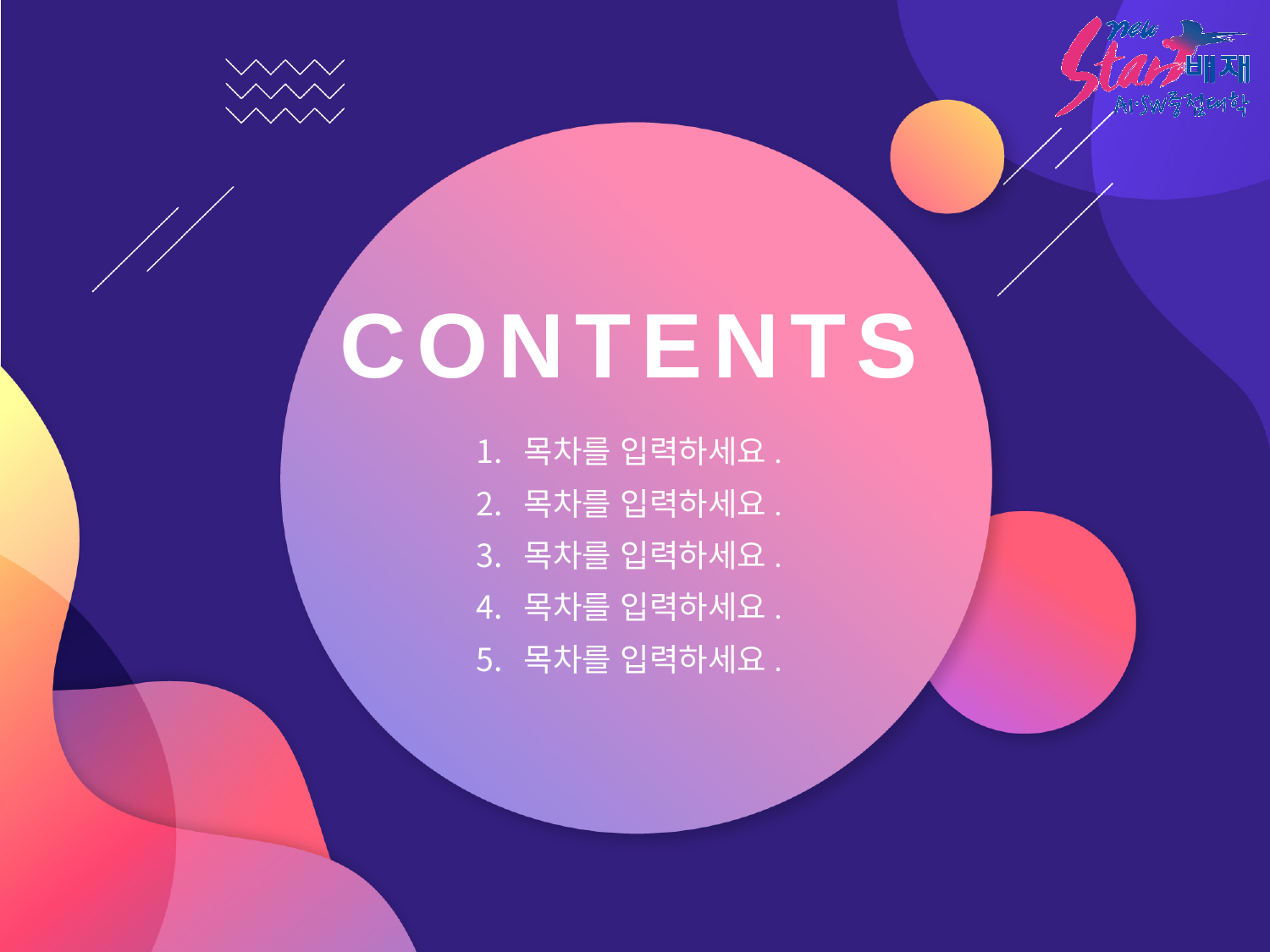

CONTENTS
목차를 입력하세요.
목차를 입력하세요.
목차를 입력하세요.
목차를 입력하세요.
목차를 입력하세요.